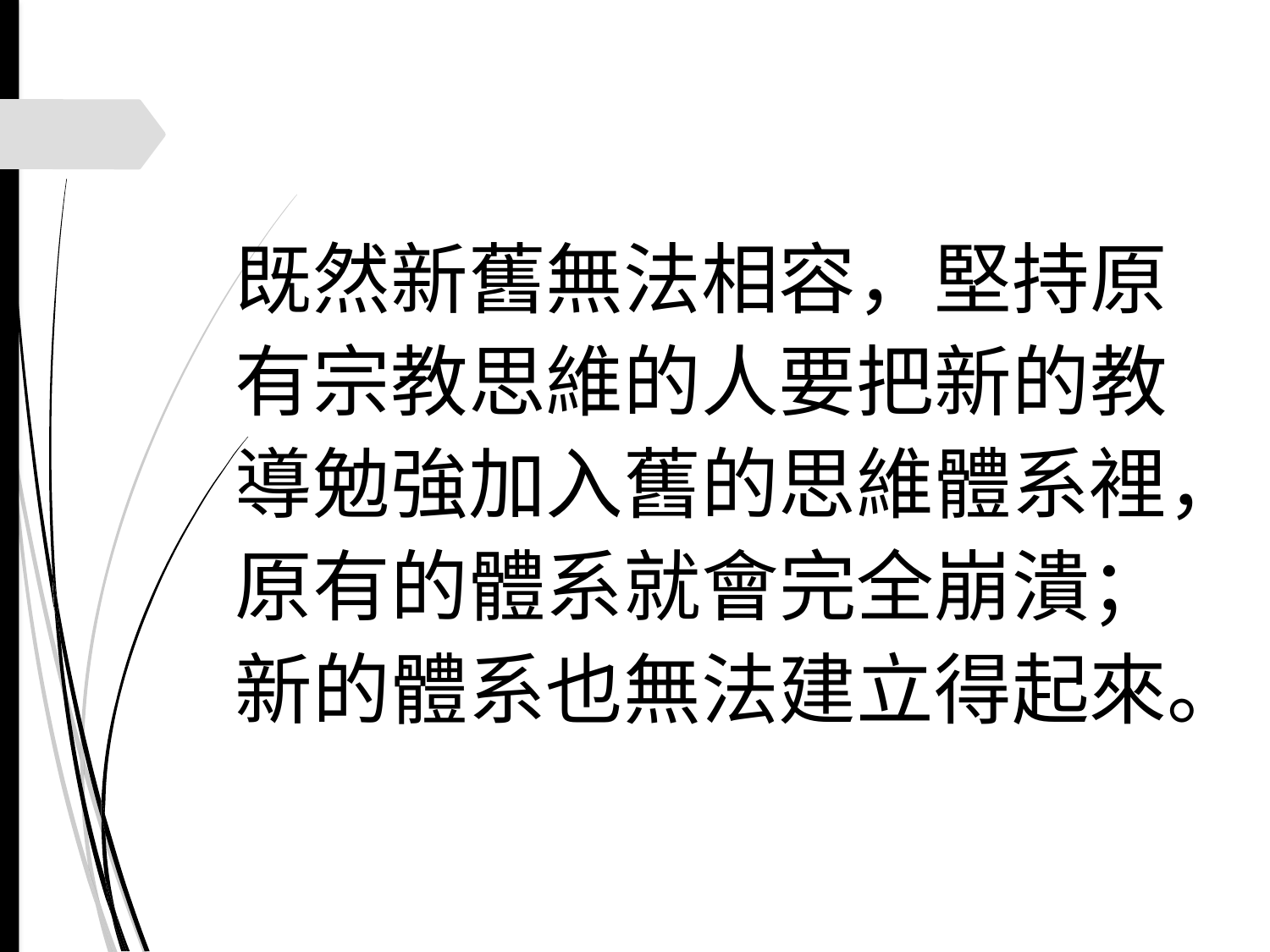

既然新舊無法相容，堅持原有宗教思維的人要把新的教導勉強加入舊的思維體系裡，原有的體系就會完全崩潰；新的體系也無法建立得起來。